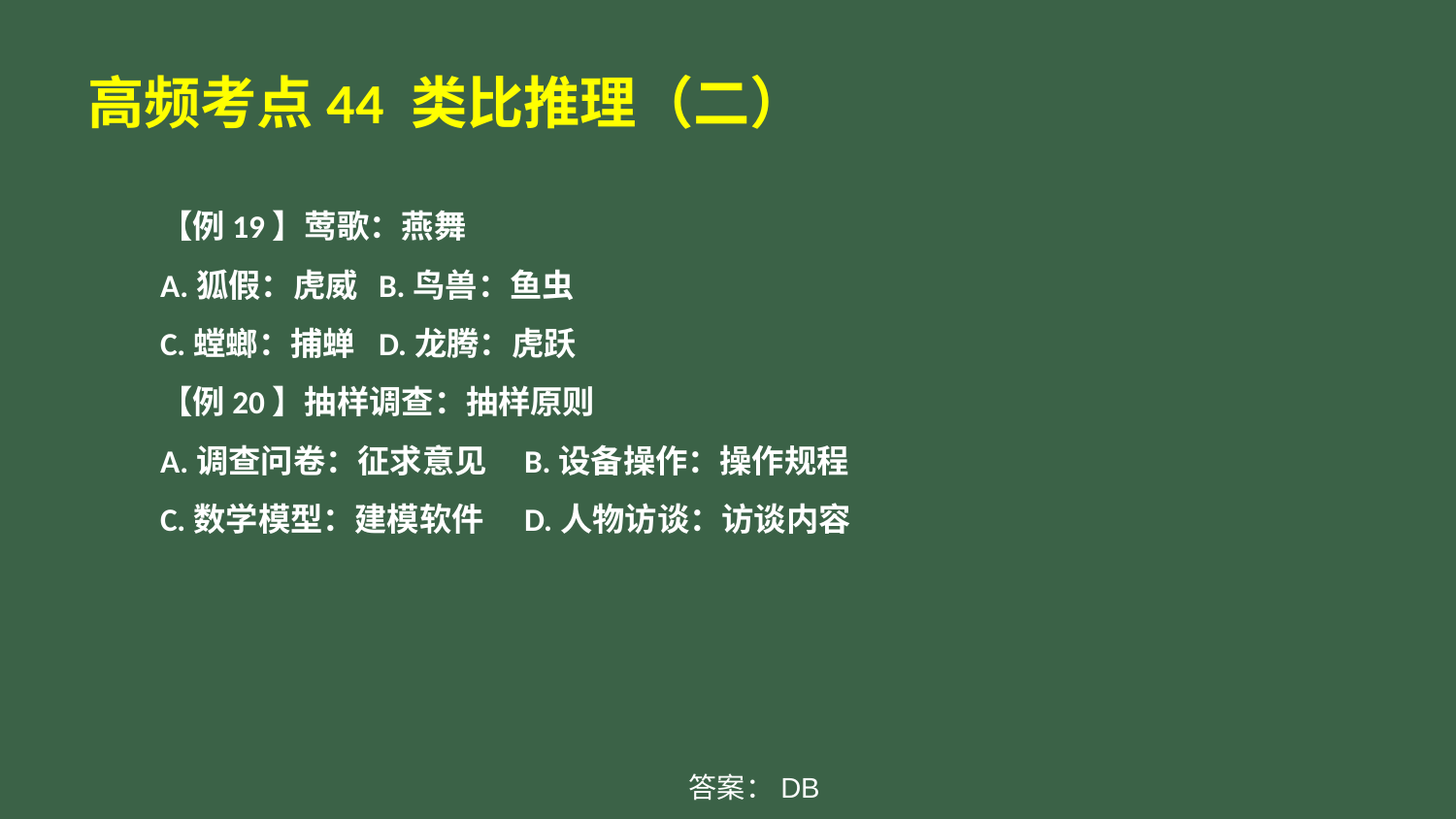

# 高频考点44 类比推理（二）
【例19】莺歌：燕舞
A.狐假：虎威	B.鸟兽：鱼虫
C.螳螂：捕蝉	D.龙腾：虎跃
【例20】抽样调查：抽样原则
A.调查问卷：征求意见	B.设备操作：操作规程
C.数学模型：建模软件	D.人物访谈：访谈内容

答案：DB